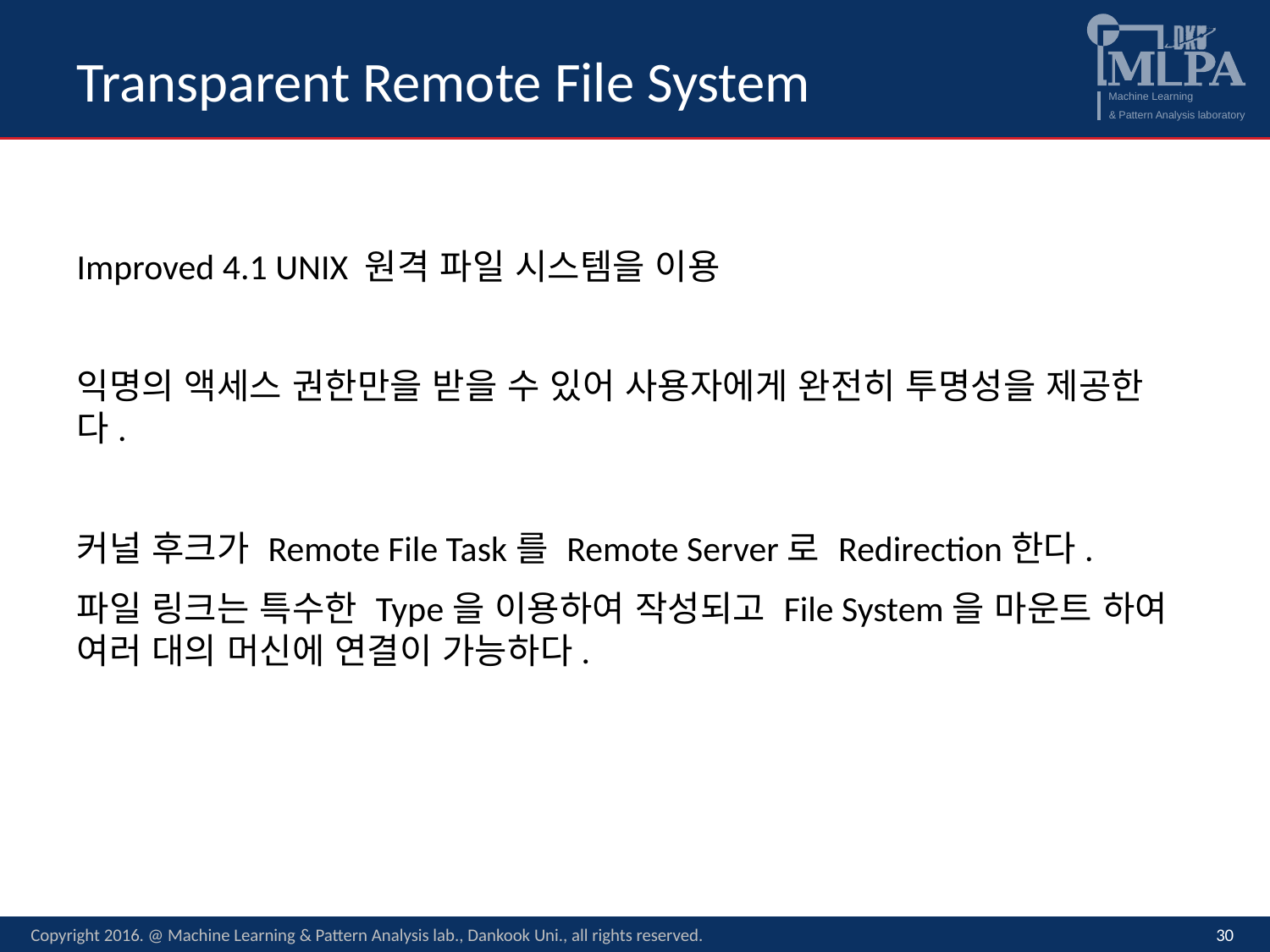

# Transparent Remote File System

Improved 4.1 UNIX 원격 파일 시스템을 이용

익명의 액세스 권한만을 받을 수 있어 사용자에게 완전히 투명성을 제공한다.

커널 후크가 Remote File Task를 Remote Server로 Redirection한다.
파일 링크는 특수한 Type을 이용하여 작성되고 File System을 마운트 하여 여러 대의 머신에 연결이 가능하다.
Copyright 2016. @ Machine Learning & Pattern Analysis lab., Dankook Uni., all rights reserved.
30